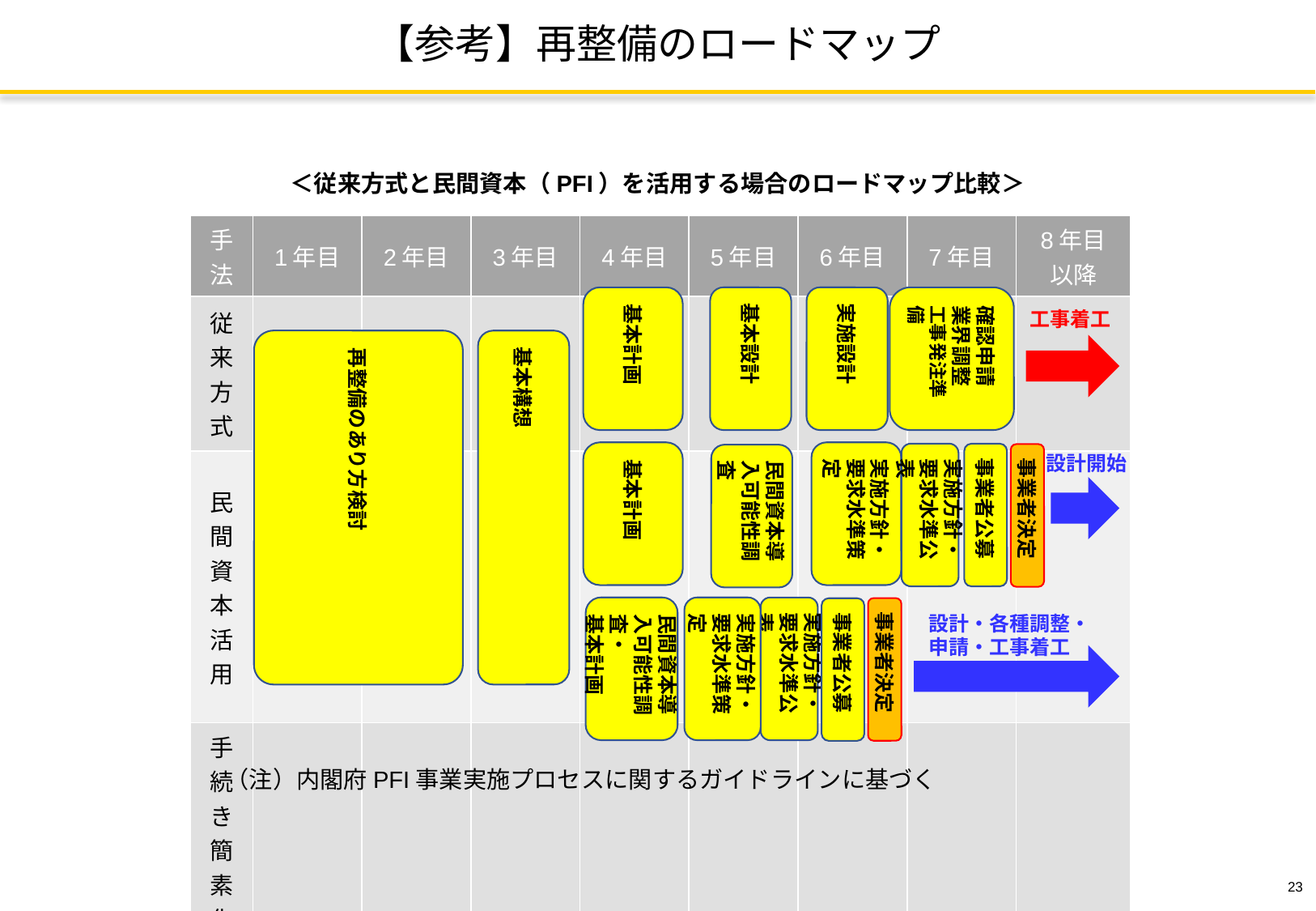

【参考】再整備のロードマップ
＜従来方式と民間資本（PFI）を活用する場合のロードマップ比較＞
| 手法 | 1年目 | 2年目 | 3年目 | 4年目 | 5年目 | 6年目 | 7年目 | 8年目 以降 |
| --- | --- | --- | --- | --- | --- | --- | --- | --- |
| 従来方式 |  |  |  |  |  |  |  |  |
| 民間資本活用 |  |  |  |  |  |  |  |  |
| 手続き簡素化 民間資本活用 |  |  |  |  |  |  |  |  |
基本計画
基本設計
実施設計
確認申請
業界調整
工事発注準備
工事着工
基本構想
再整備のあり方検討

基本計画
実施方針・
要求水準策定
実施方針・
要求水準公表
事業者公募
事業者決定
民間資本導入可能性調査
設計開始

民間資本導入可能性調査・
基本計画
実施方針・
要求水準策定
実施方針・
要求水準公表
事業者決定
事業者公募
設計・各種調整・
申請・工事着工

　　（注）内閣府PFI事業実施プロセスに関するガイドラインに基づく
23